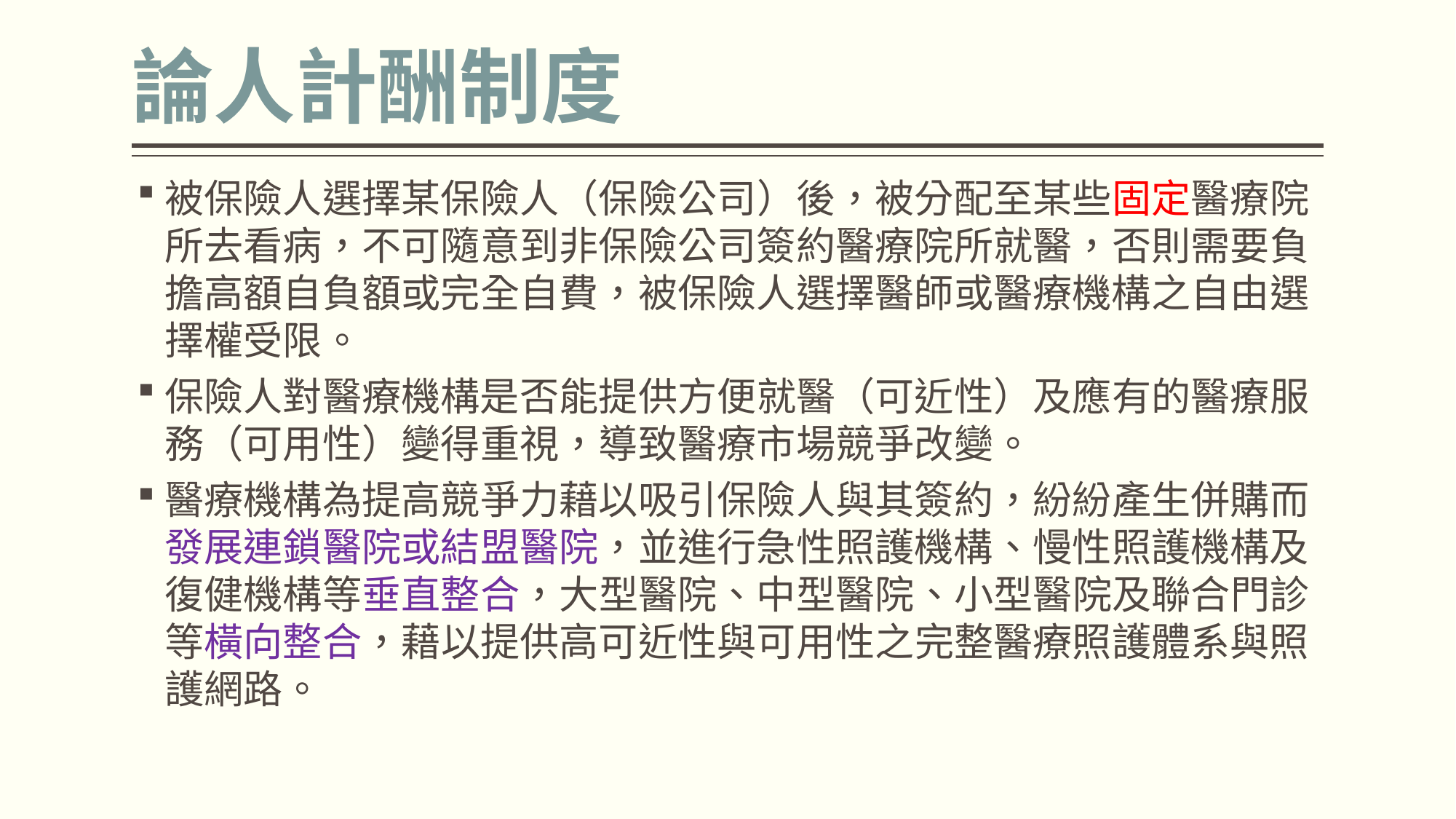

# 論人計酬制度
被保險人選擇某保險人（保險公司）後，被分配至某些固定醫療院所去看病，不可隨意到非保險公司簽約醫療院所就醫，否則需要負擔高額自負額或完全自費，被保險人選擇醫師或醫療機構之自由選擇權受限。
保險人對醫療機構是否能提供方便就醫（可近性）及應有的醫療服務（可用性）變得重視，導致醫療市場競爭改變。
醫療機構為提高競爭力藉以吸引保險人與其簽約，紛紛產生併購而發展連鎖醫院或結盟醫院，並進行急性照護機構、慢性照護機構及復健機構等垂直整合，大型醫院、中型醫院、小型醫院及聯合門診等橫向整合，藉以提供高可近性與可用性之完整醫療照護體系與照護網路。